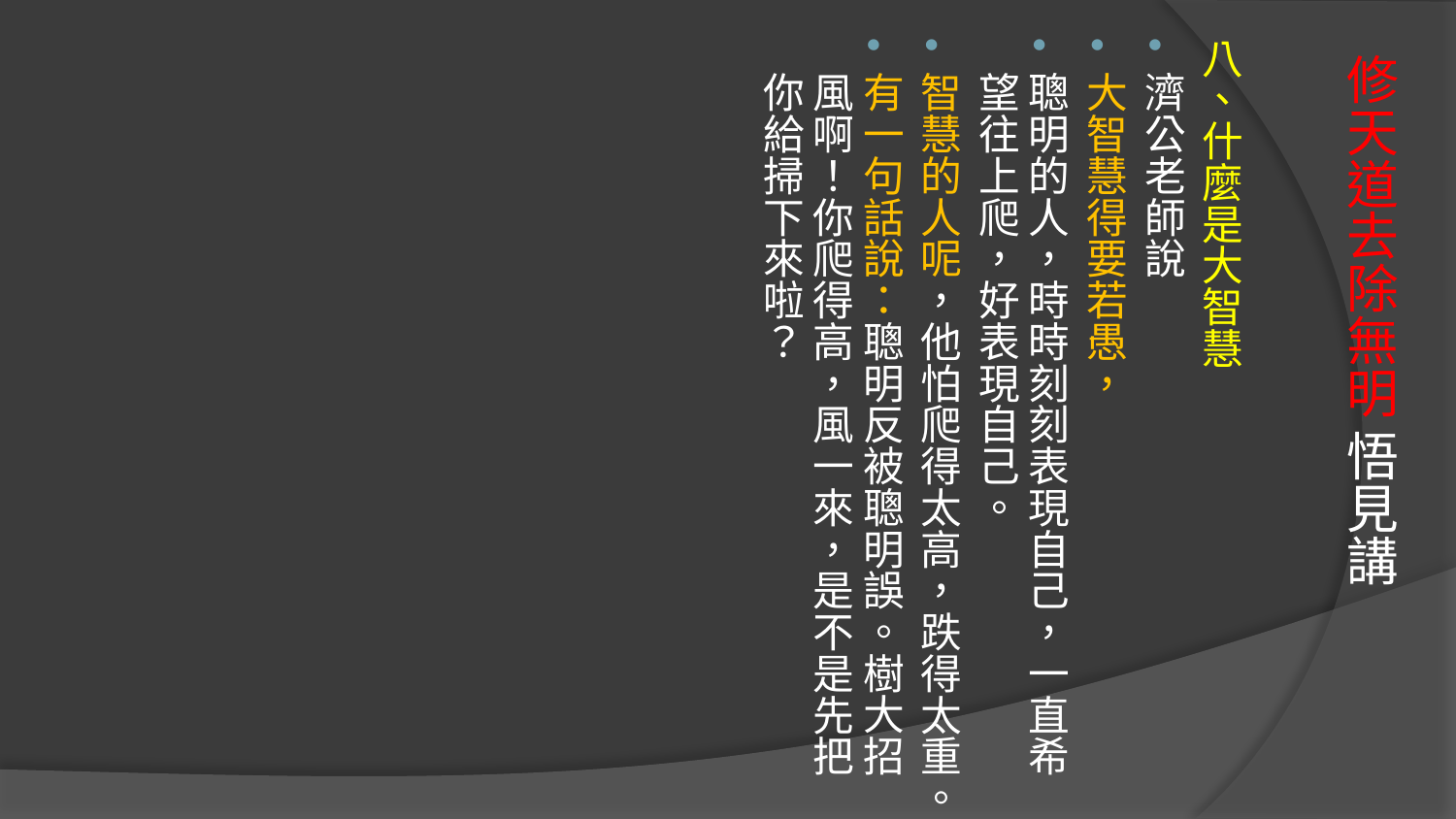

八、什麼是大智慧
濟公老師說
大智慧得要若愚，
聰明的人，時時刻刻表現自己，一直希望往上爬，好表現自己。
智慧的人呢，他怕爬得太高，跌得太重。
有一句話說：聰明反被聰明誤。樹大招風啊！你爬得高，風一來，是不是先把你給掃下來啦？

# 修天道去除無明 悟見講